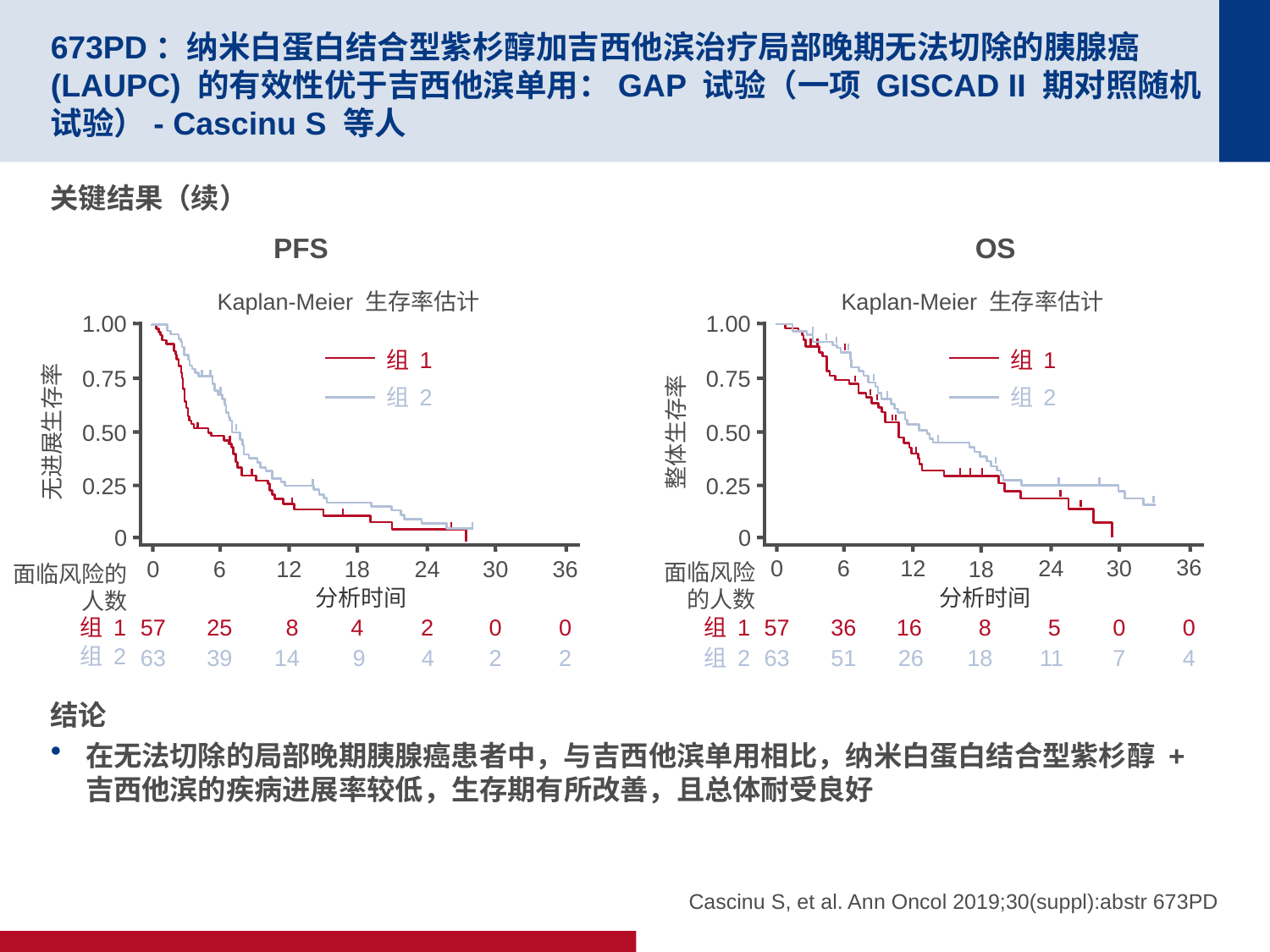

# 673PD：纳米白蛋白结合型紫杉醇加吉西他滨治疗局部晚期无法切除的胰腺癌 (LAUPC) 的有效性优于吉西他滨单用：GAP 试验（一项 GISCAD II 期对照随机试验）- Cascinu S 等人
关键结果（续）
结论
在无法切除的局部晚期胰腺癌患者中，与吉西他滨单用相比，纳米白蛋白结合型紫杉醇 + 吉西他滨的疾病进展率较低，生存期有所改善，且总体耐受良好

PFS
OS
Kaplan-Meier 生存率估计
Kaplan-Meier 生存率估计
1.00
1.00

0.75

0.50

0.25

0

组 1
组 1
组 1
57
36
 16
 8
 5
0
0
0.75
组 2
组 2

63
51
 26
 18
 11
7
4
组 2

0.50
整体生存率
无进展生存率

0.25

0

36
24
0
6
12
30
18
6
30
0
12
18
24
36
面临风险
的人数
面临风险的人数
分析时间
分析时间

组 1
57
25
 8
0
0
4
2

63
39
 14
 9
 4
2
2
组 2
Cascinu S, et al. Ann Oncol 2019;30(suppl):abstr 673PD